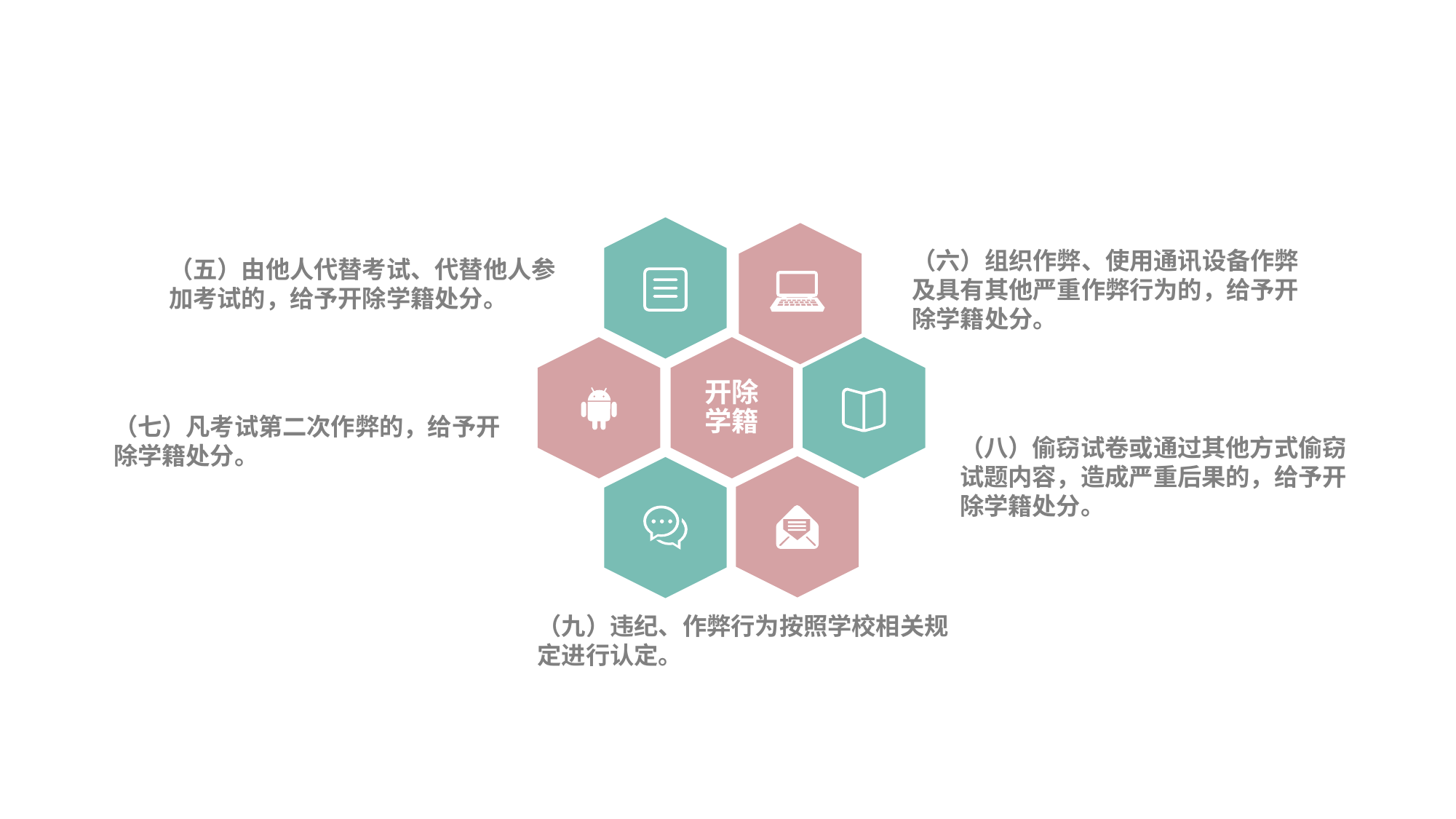

（六）组织作弊、使用通讯设备作弊及具有其他严重作弊行为的，给予开除学籍处分。
（五）由他人代替考试、代替他人参加考试的，给予开除学籍处分。

开除学籍

（七）凡考试第二次作弊的，给予开除学籍处分。
（八）偷窃试卷或通过其他方式偷窃试题内容，造成严重后果的，给予开除学籍处分。

（九）违纪、作弊行为按照学校相关规定进行认定。